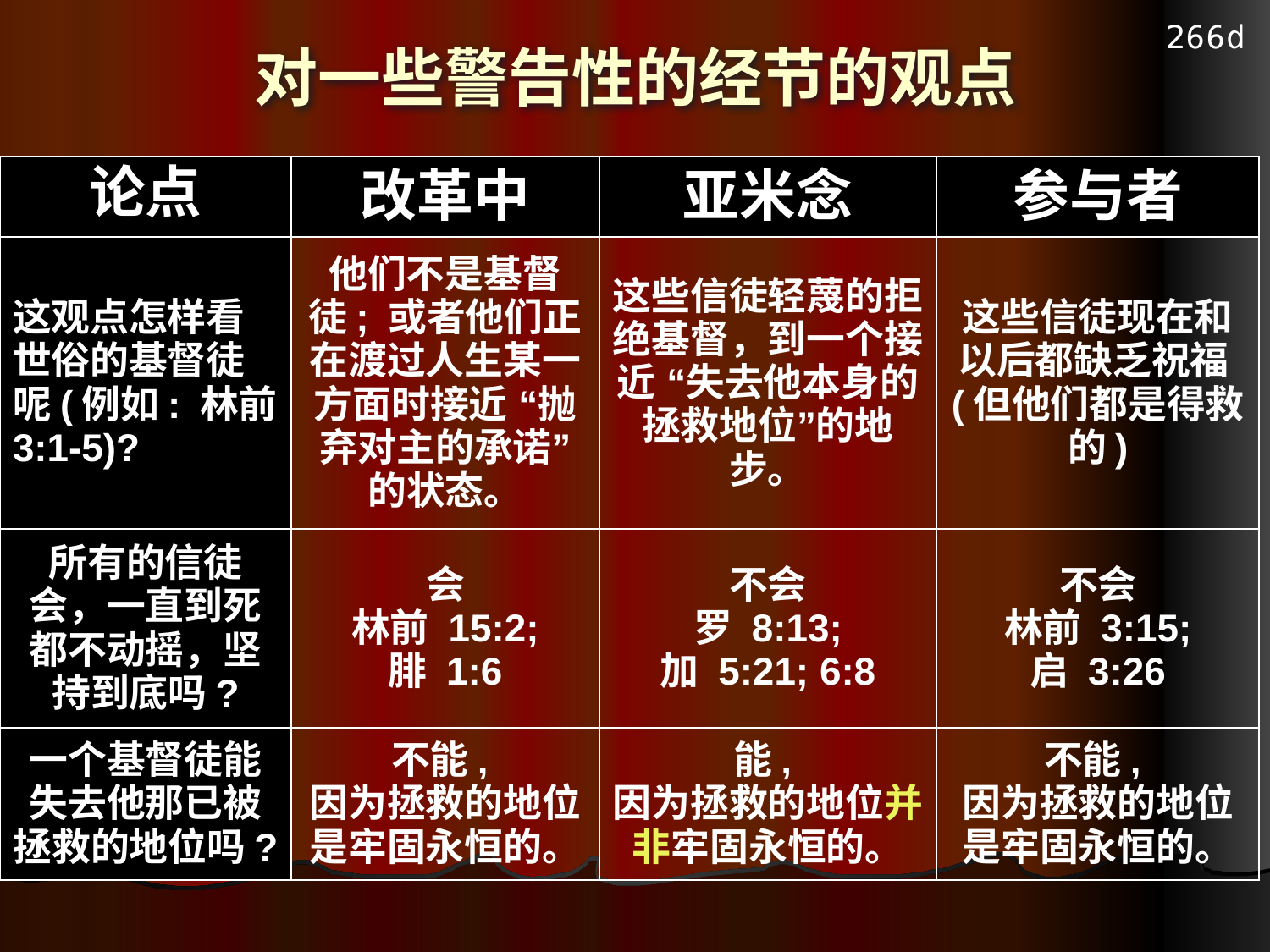

266d
# 对一些警告性的经节的观点
| 论点 | 改革中 | 亚米念 | 参与者 |
| --- | --- | --- | --- |
| 这观点怎样看世俗的基督徒呢(例如: 林前 3:1-5)? | 他们不是基督徒; 或者他们正在渡过人生某一方面时接近 “抛弃对主的承诺” 的状态。 | 这些信徒轻蔑的拒绝基督，到一个接近 “失去他本身的拯救地位”的地步。 | 这些信徒现在和以后都缺乏祝福(但他们都是得救的) |
| 所有的信徒会，一直到死都不动摇，坚持到底吗? | 会 林前 15:2; 腓 1:6 | 不会 罗 8:13; 加 5:21; 6:8 | 不会 林前 3:15; 启 3:26 |
| 一个基督徒能失去他那已被拯救的地位吗? | 不能, 因为拯救的地位是牢固永恒的。 | 能, 因为拯救的地位并非牢固永恒的。 | 不能, 因为拯救的地位是牢固永恒的。 |